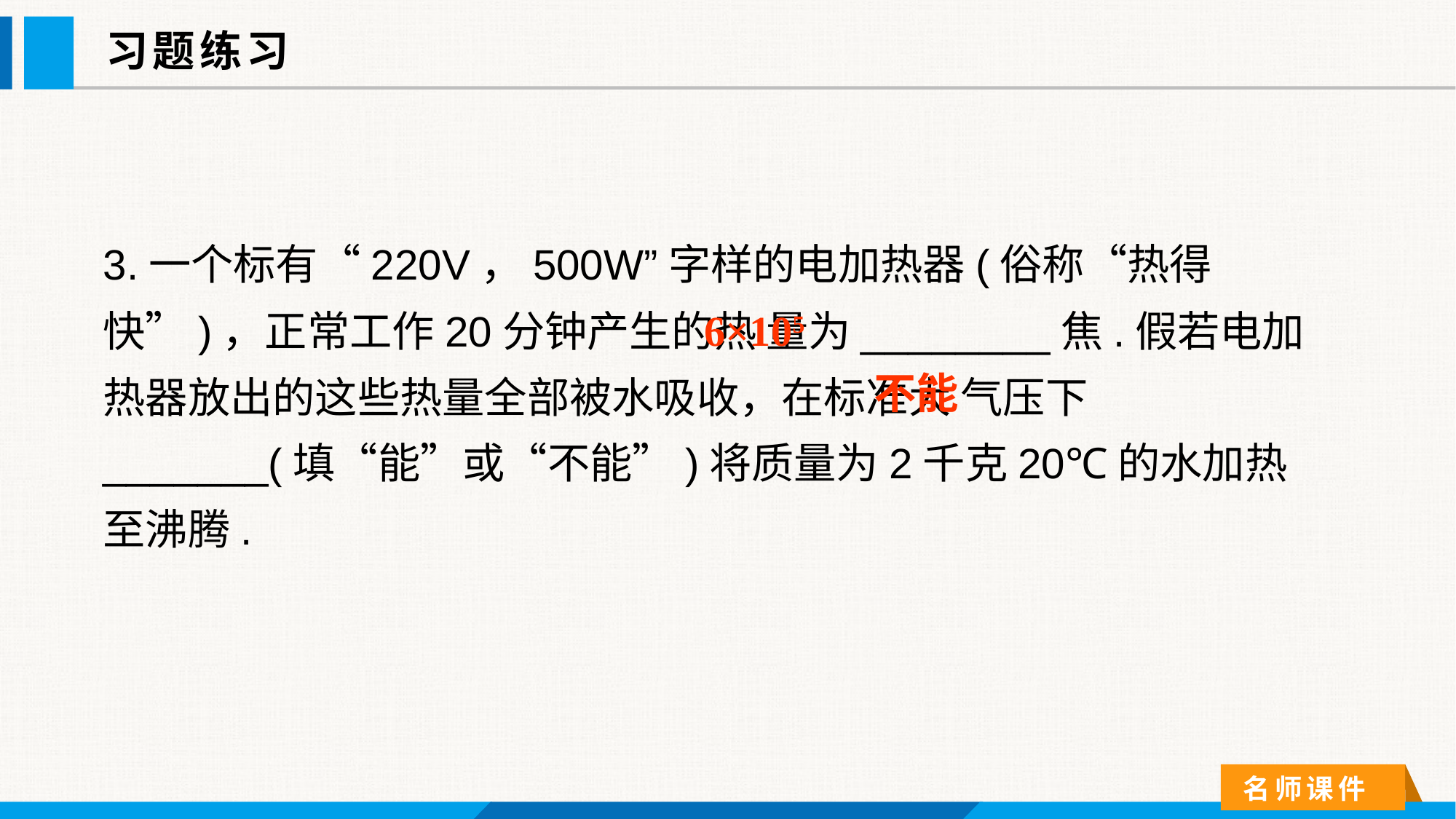

习题练习
3.一个标有“220V，500W”字样的电加热器(俗称“热得快”)，正常工作20分钟产生的热 量为________焦.假若电加热器放出的这些热量全部被水吸收，在标准大 气压下 _______(填“能”或“不能”)将质量为2千克20℃的水加热至沸腾.
6×105
不能